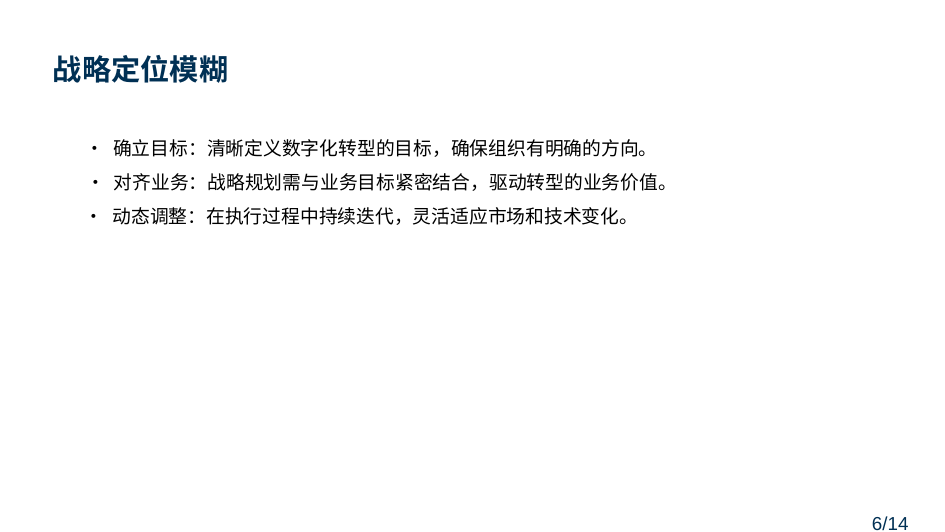

战略定位模糊
• 确立目标：清晰定义数字化转型的目标，确保组织有明确的方向。
• 对齐业务：战略规划需与业务目标紧密结合，驱动转型的业务价值。
• 动态调整：在执行过程中持续迭代，灵活适应市场和技术变化。
6/14